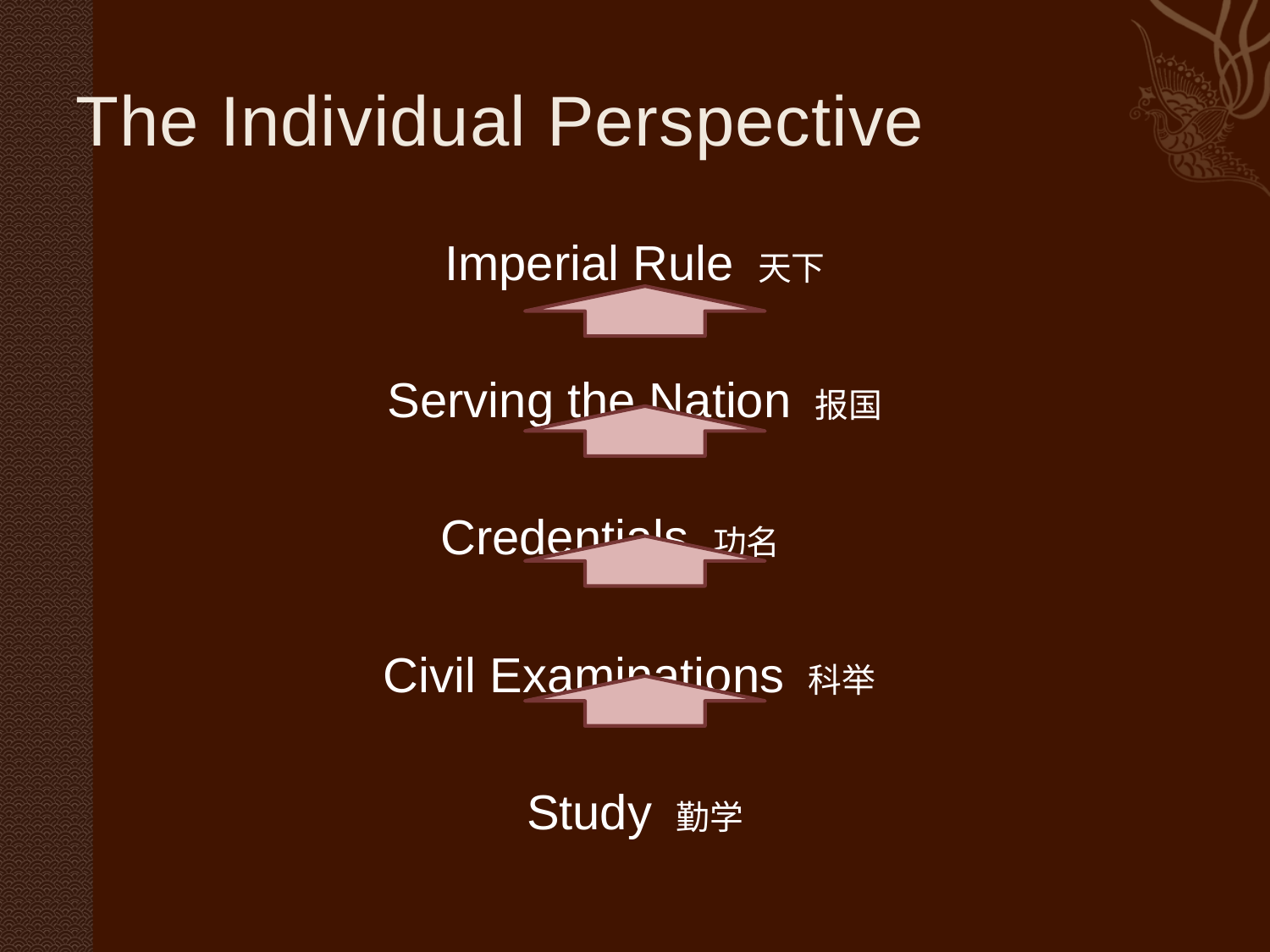

# The Individual Perspective

Imperial Rule 天下

Serving the Nation 报国

Credentials 功名

Civil Examinations 科举

Study 勤学